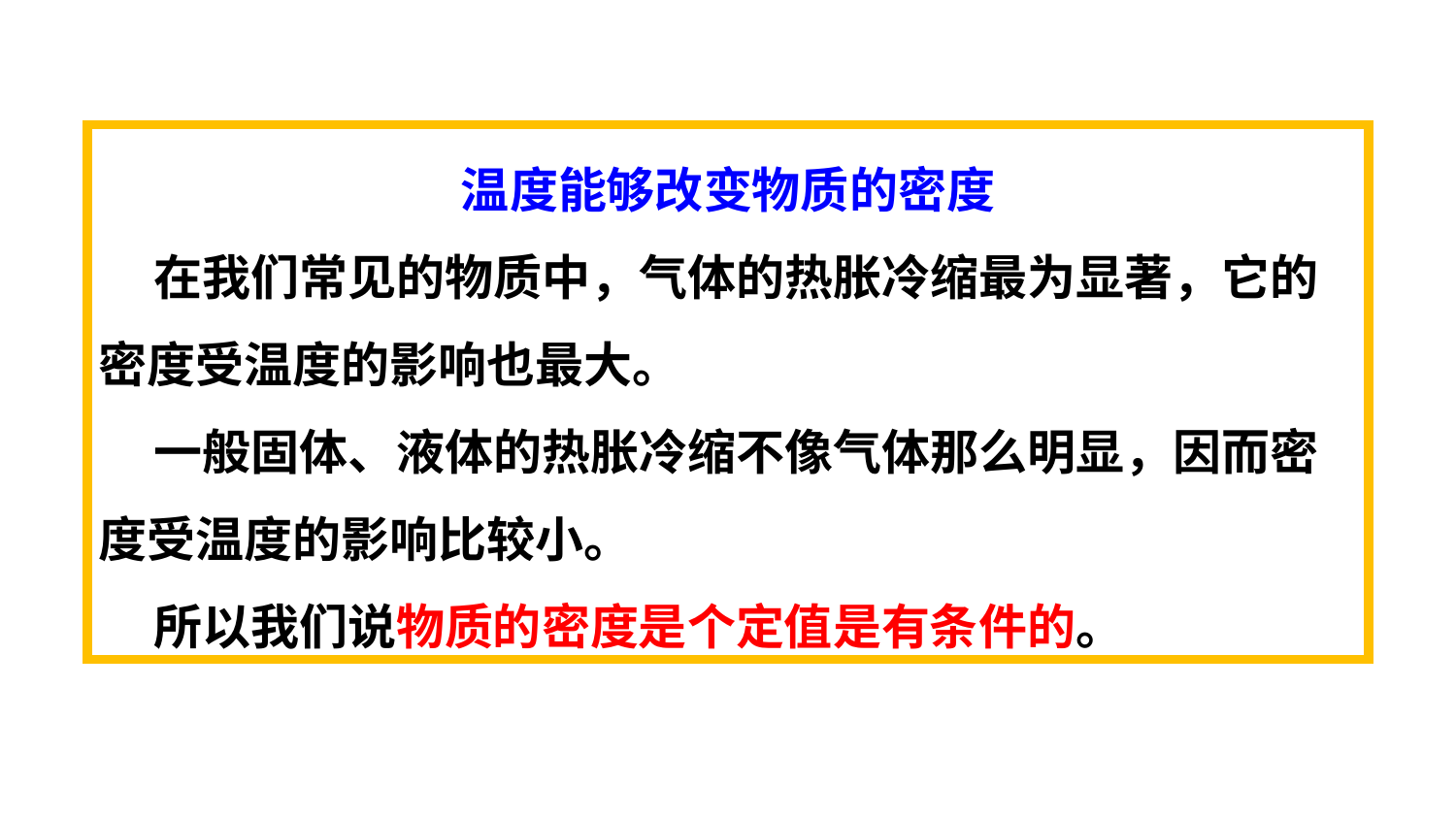

温度能够改变物质的密度
    在我们常见的物质中，气体的热胀冷缩最为显著，它的密度受温度的影响也最大。
    一般固体、液体的热胀冷缩不像气体那么明显，因而密度受温度的影响比较小。
    所以我们说物质的密度是个定值是有条件的。